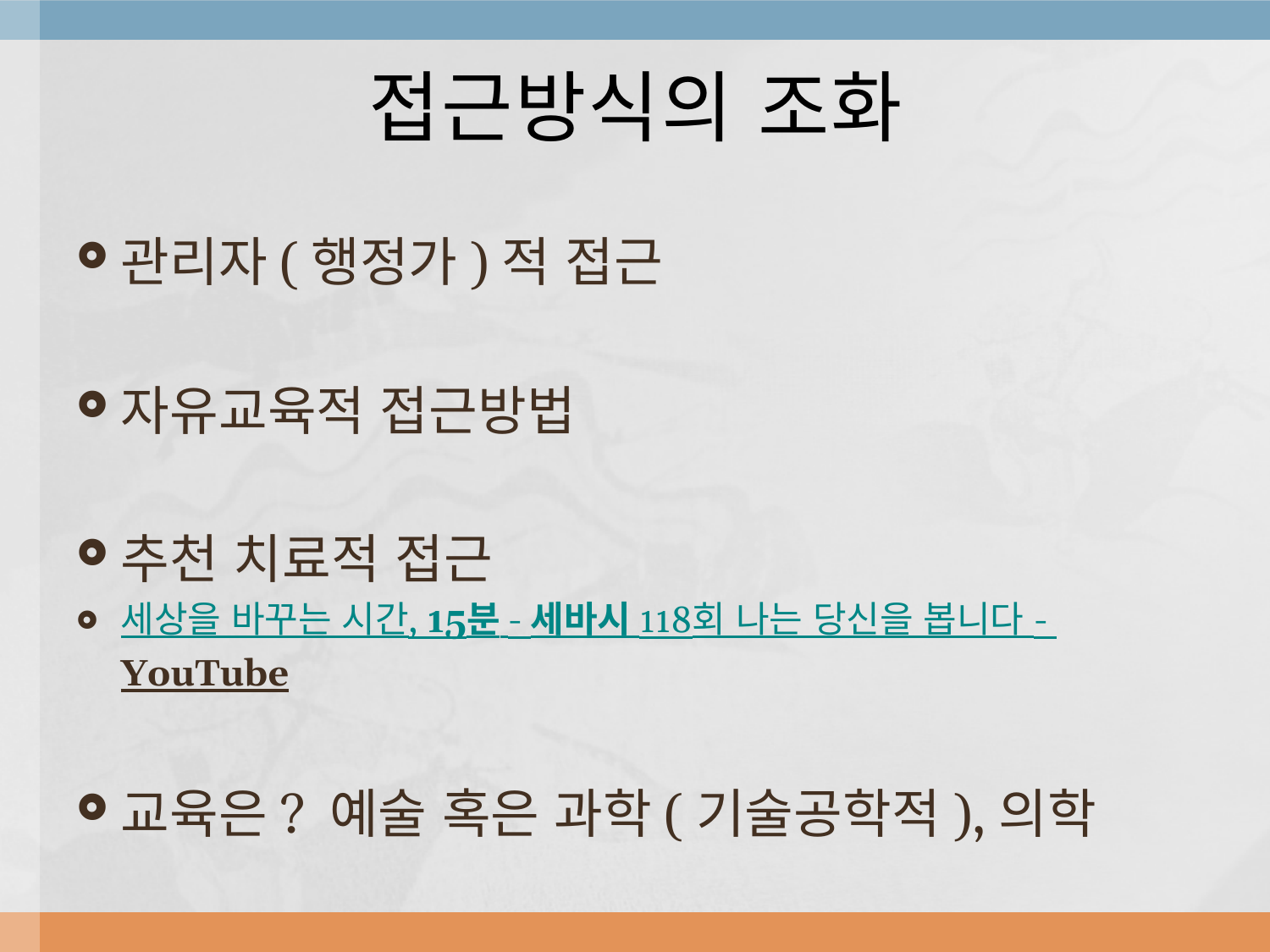

# 접근방식의 조화
관리자(행정가)적 접근

자유교육적 접근방법

추천 치료적 접근
세상을 바꾸는 시간, 15분 - 세바시 118회 나는 당신을 봅니다 - YouTube

교육은? 예술 혹은 과학(기술공학적),의학